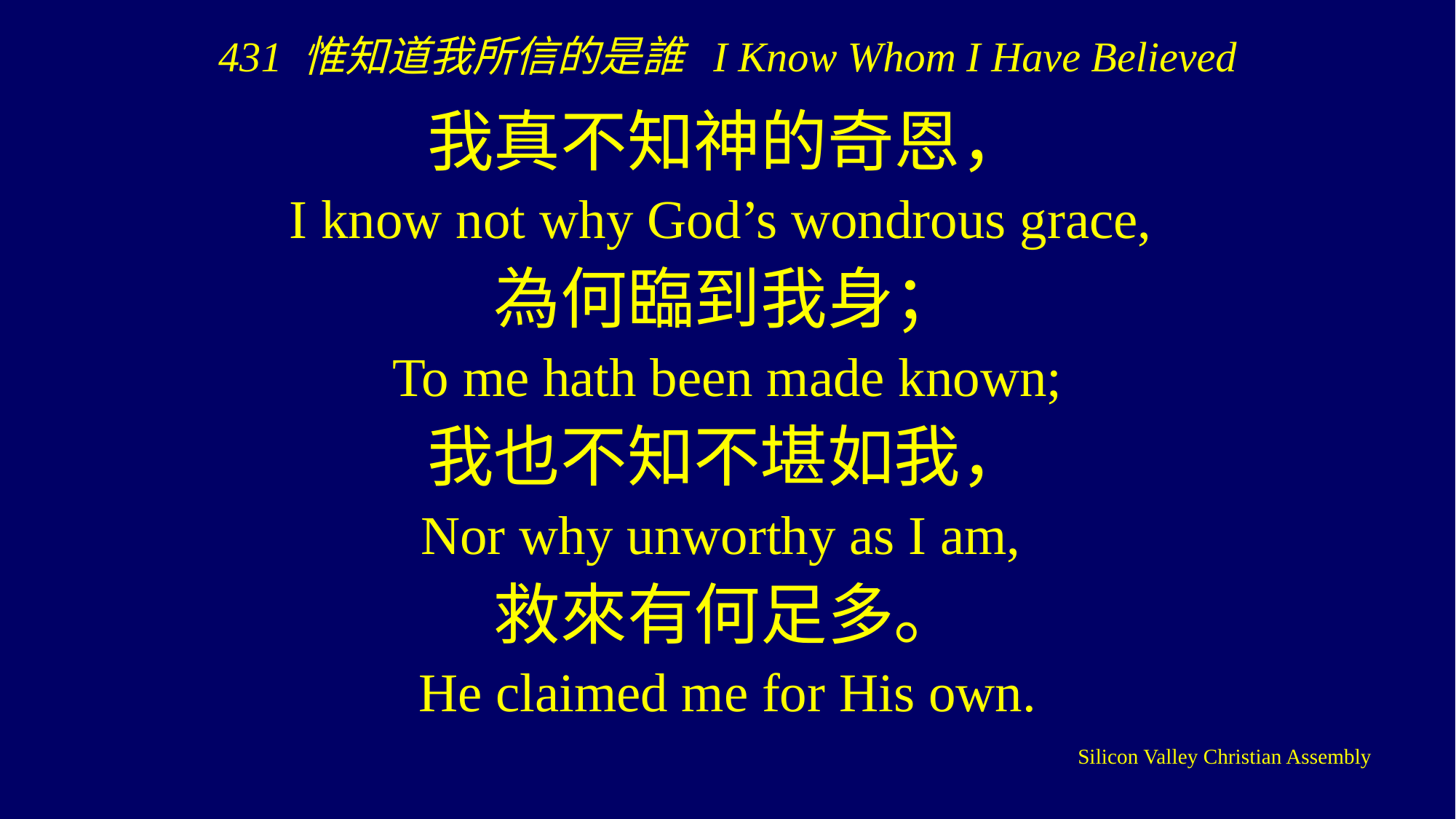

431 惟知道我所信的是誰  I Know Whom I Have Believed
我真不知神的奇恩，
I know not why God’s wondrous grace,
為何臨到我身；
To me hath been made known;
我也不知不堪如我，
Nor why unworthy as I am,
救來有何足多。
He claimed me for His own.
Silicon Valley Christian Assembly